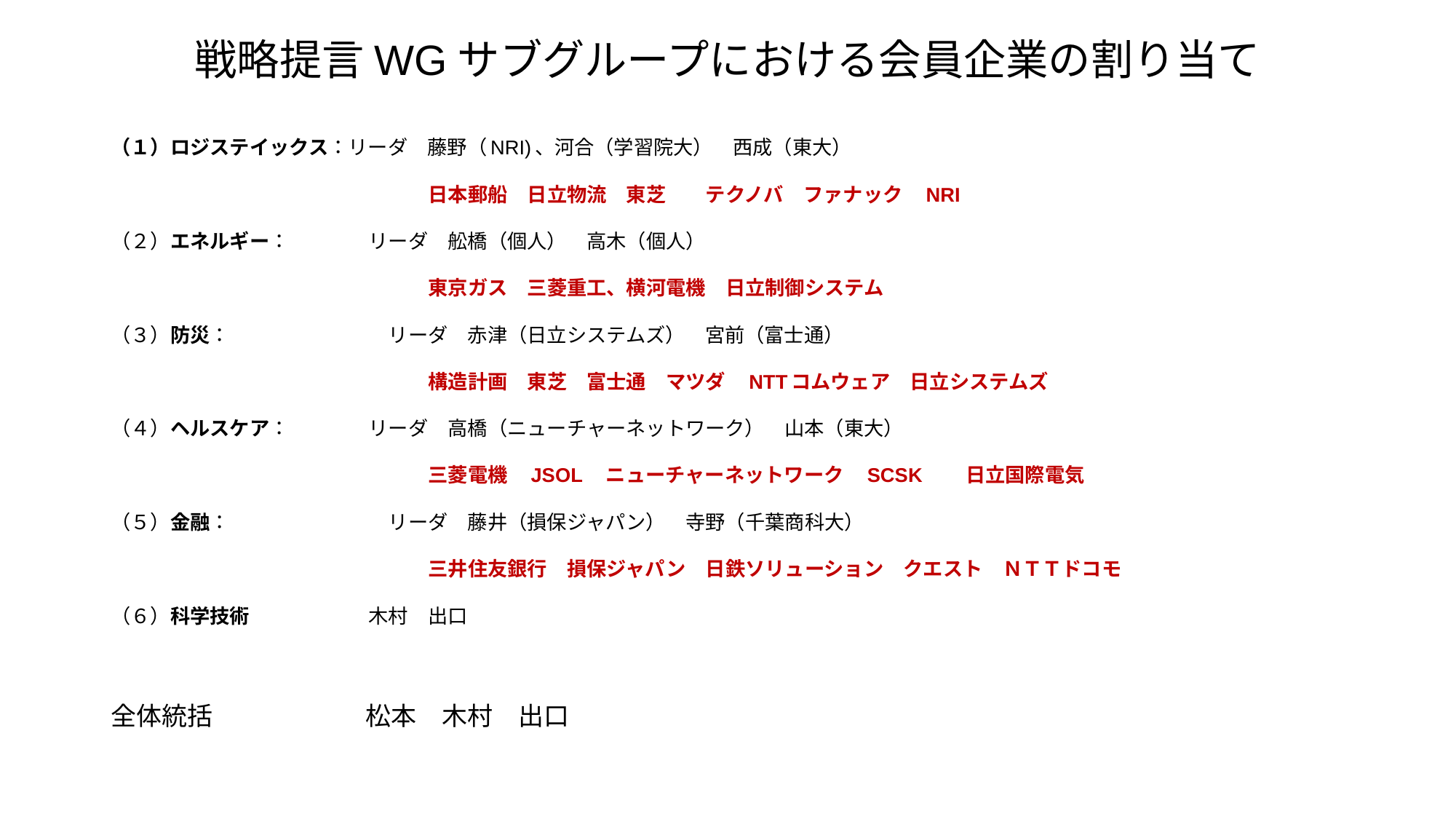

# 戦略提言WGサブグループにおける会員企業の割り当て
（１）ロジステイックス：リーダ　藤野（NRI)、河合（学習院大）　西成（東大）
　　　　　　　　　　　　　　　　日本郵船　日立物流　東芝　　テクノバ　ファナック　NRI
（２）エネルギー：　　　　リーダ　舩橋（個人）　高木（個人）
　　　　　　　　　　　　　　　　東京ガス　三菱重工、横河電機　日立制御システム
（３）防災：　　　　　　　　リーダ　赤津（日立システムズ）　宮前（富士通）
　　　　　　　　　　　　　　　　構造計画　東芝　富士通　マツダ　NTTコムウェア　日立システムズ
（４）ヘルスケア：　　　　リーダ　高橋（ニューチャーネットワーク）　山本（東大）
　　　　　　　　　　　　　　　　三菱電機　JSOL　ニューチャーネットワーク　SCSK　　日立国際電気
（５）金融：　　　　　　　　リーダ　藤井（損保ジャパン）　寺野（千葉商科大）
　　　　　　　　　　　　　　　　三井住友銀行　損保ジャパン　日鉄ソリューション　クエスト　ＮＴＴドコモ
（６）科学技術　　　　　　木村　出口

全体統括　　　　　　松本　木村　出口